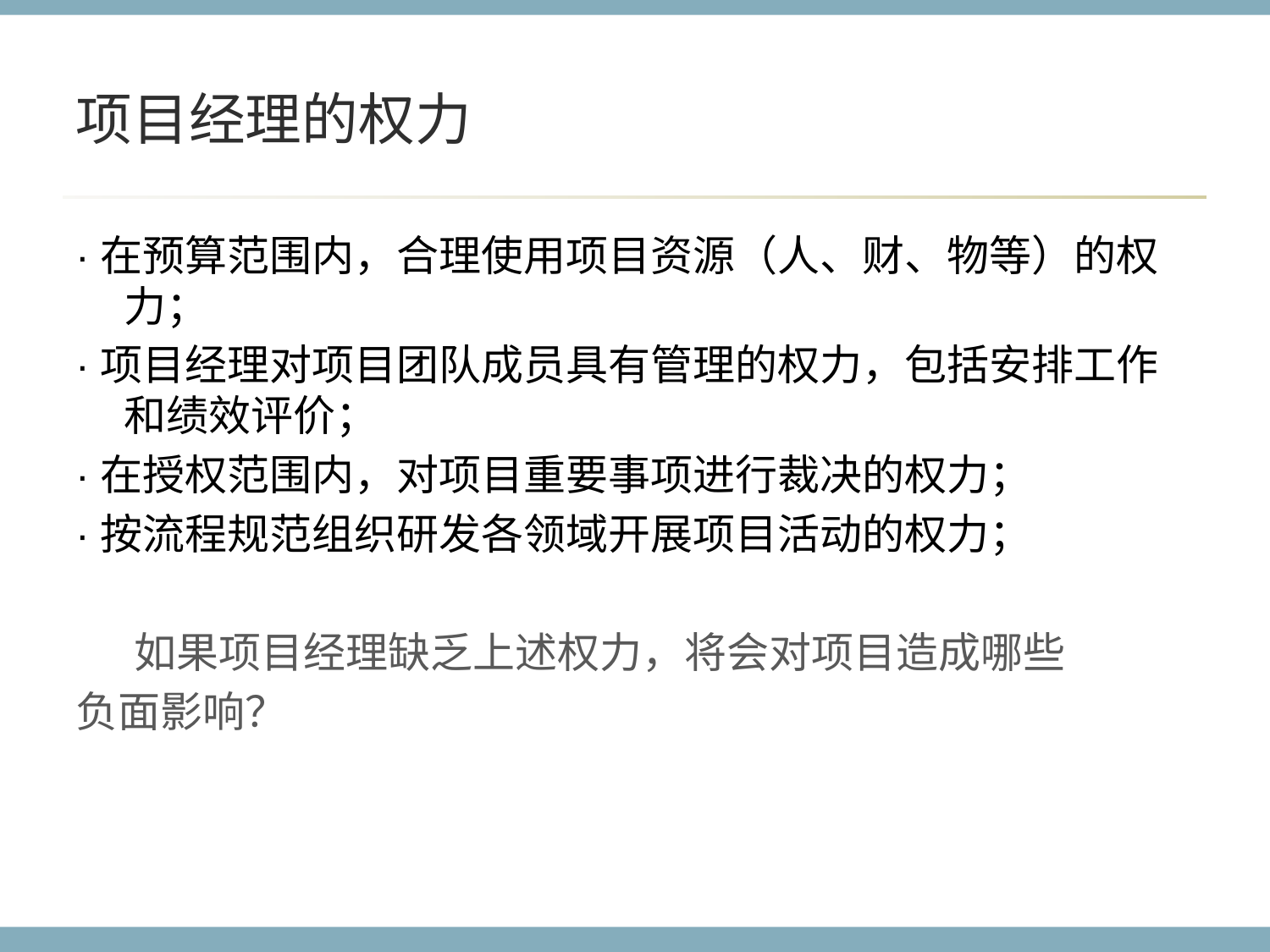

# 项目经理的权力
·在预算范围内，合理使用项目资源（人、财、物等）的权力；
·项目经理对项目团队成员具有管理的权力，包括安排工作和绩效评价；
·在授权范围内，对项目重要事项进行裁决的权力；
·按流程规范组织研发各领域开展项目活动的权力；

     如果项目经理缺乏上述权力，将会对项目造成哪些
负面影响？